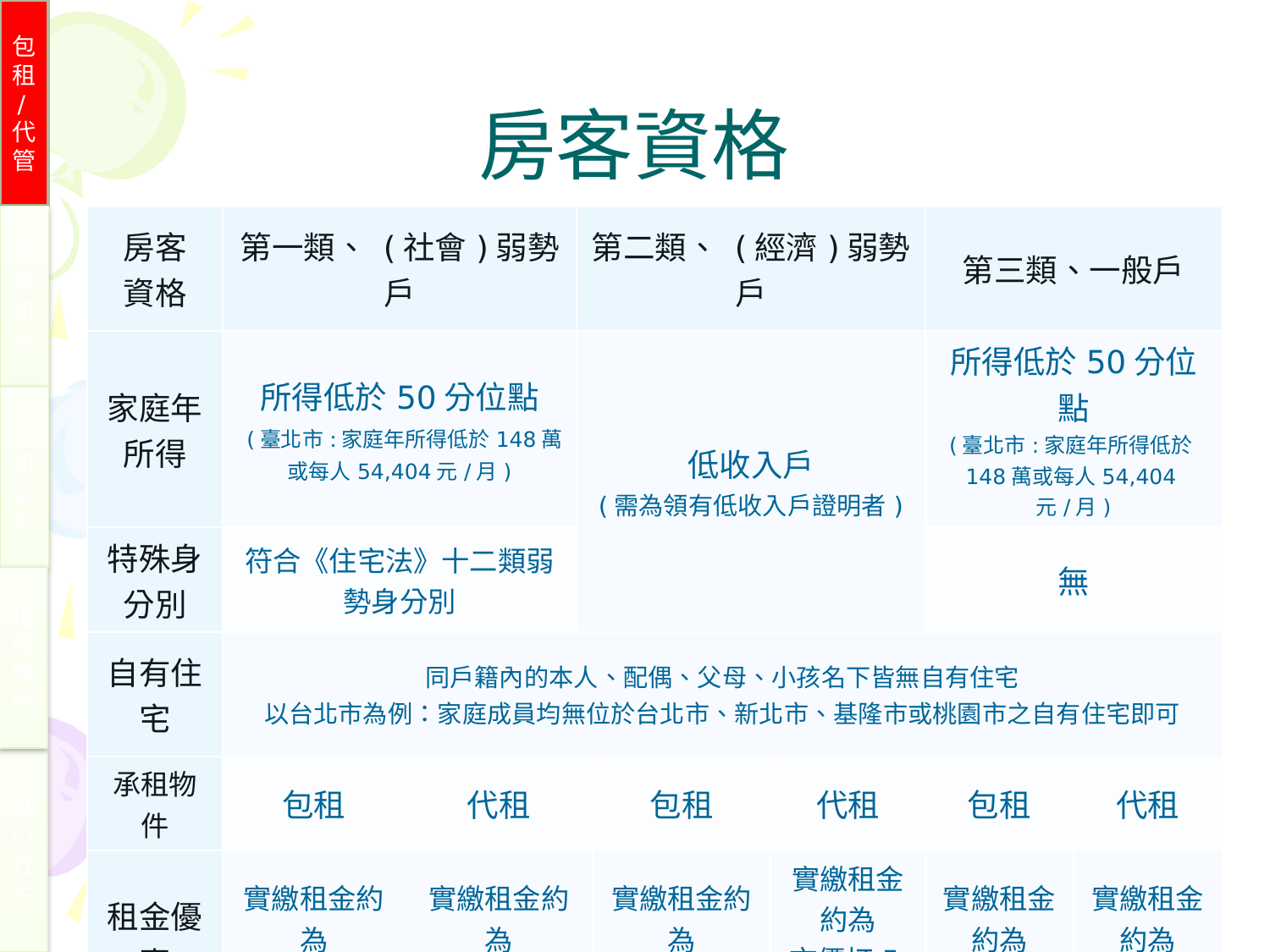

包租/代管
# 房客資格
| 房客 資格 | 第一類、 (社會)弱勢戶 |  | 第二類、 (經濟)弱勢戶 |  |  | 第三類、一般戶 |  |
| --- | --- | --- | --- | --- | --- | --- | --- |
| 家庭年所得 | 所得低於50分位點 (臺北市:家庭年所得低於148萬或每人54,404元/月) |  | 低收入戶 (需為領有低收入戶證明者) |  |  | 所得低於50分位點 (臺北市:家庭年所得低於148萬或每人54,404元/月) |  |
| 特殊身分別 | 符合《住宅法》十二類弱勢身分別 |  |  |  |  | 無 |  |
| 自有住宅 | 同戶籍內的本人、配偶、父母、小孩名下皆無自有住宅 以台北市為例：家庭成員均無位於台北市、新北市、基隆市或桃園市之自有住宅即可 |  |  |  |  |  |  |
| 承租物件 | 包租 | 代租 |  | 包租 | 代租 | 包租 | 代租 |
| 租金優惠 | 實繳租金約為 市價打7折 | 實繳租金約為 市價打7折 |  | 實繳租金約為 市價打5折 | 實繳租金約為 市價打5折 | 實繳租金約為 市價8折 | 實繳租金約為 市價9折 |
分級租金
承租公宅
租屋條例
林口社宅